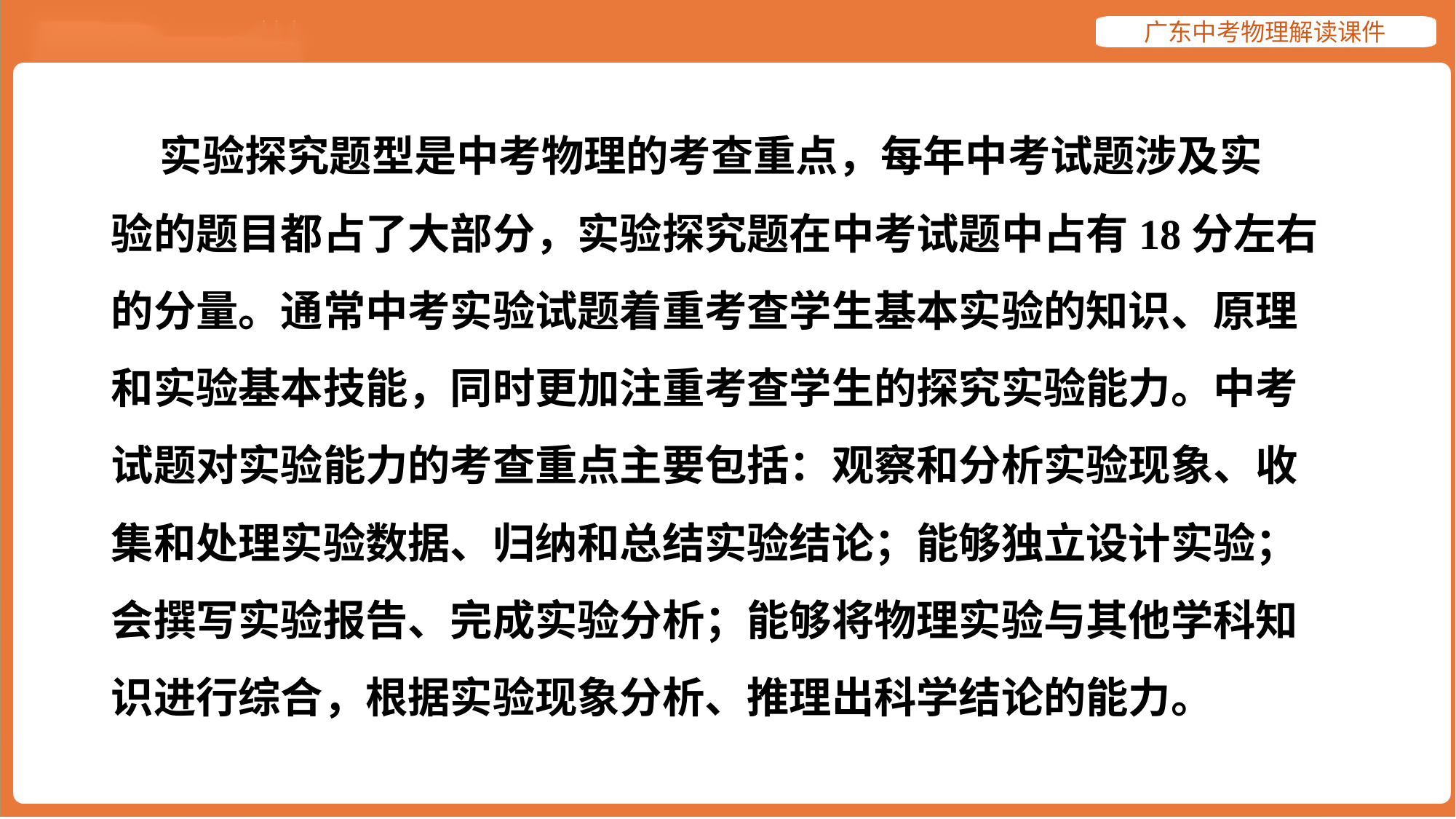

实验探究题型是中考物理的考查重点，每年中考试题涉及实
验的题目都占了大部分，实验探究题在中考试题中占有18分左右
的分量。通常中考实验试题着重考查学生基本实验的知识、原理
和实验基本技能，同时更加注重考查学生的探究实验能力。中考
试题对实验能力的考查重点主要包括：观察和分析实验现象、收
集和处理实验数据、归纳和总结实验结论；能够独立设计实验；
会撰写实验报告、完成实验分析；能够将物理实验与其他学科知
识进行综合，根据实验现象分析、推理出科学结论的能力。